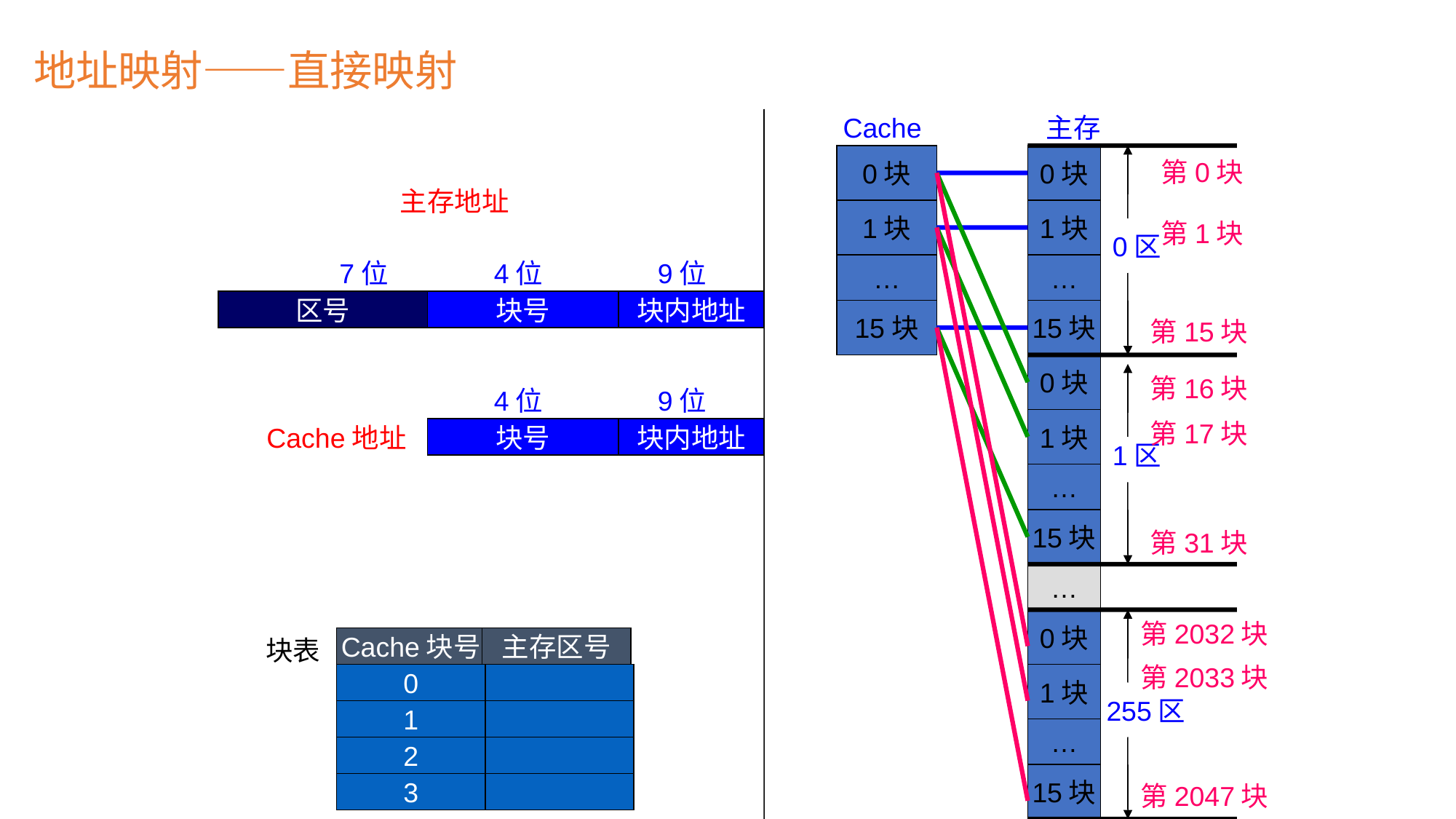

地址映射——直接映射

Cache
主存
0块
0块
1块
…
15块
0块
1块
…
15块
…
0块
1块
…
15块

第0块

主存地址
1块
第1块

0区
7位
4位
9位
…

区号
块号
块内地址
15块
第15块

第16块
4位
9位
第17块
Cache地址
块号
块内地址
1区

第31块

第2032块
Cache块号
主存区号
块表
第2033块
0

255区
1

2

3

第2047块